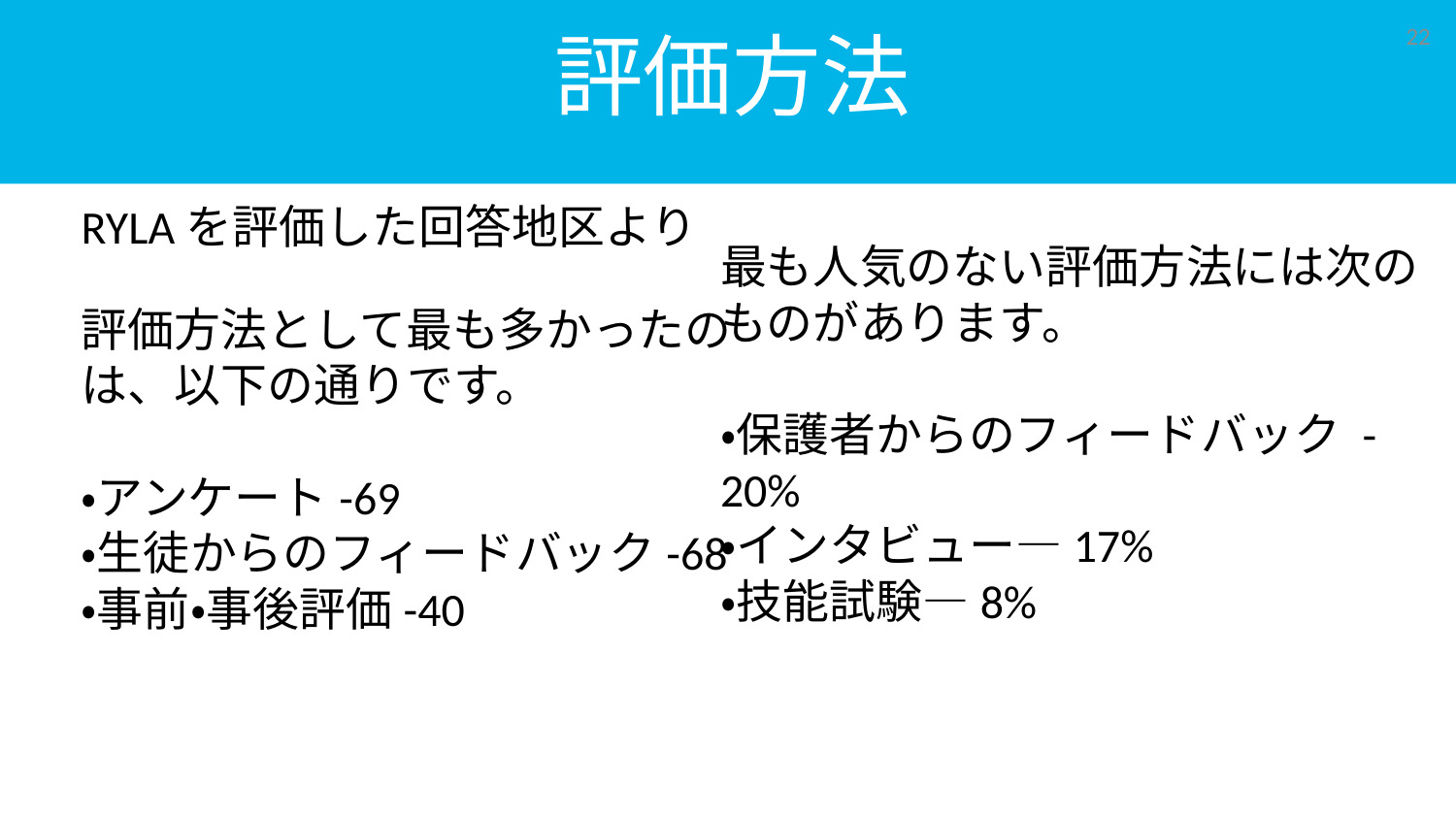

# 評価方法
22
RYLAを評価した回答地区より
最も人気のない評価方法には次のものがあります。

・保護者からのフィードバック - 20%
・インタビュー—17%
・技能試験—8%

評価方法として最も多かったのは、以下の通りです。

・アンケート-69
・生徒からのフィードバック-68
・事前・事後評価-40